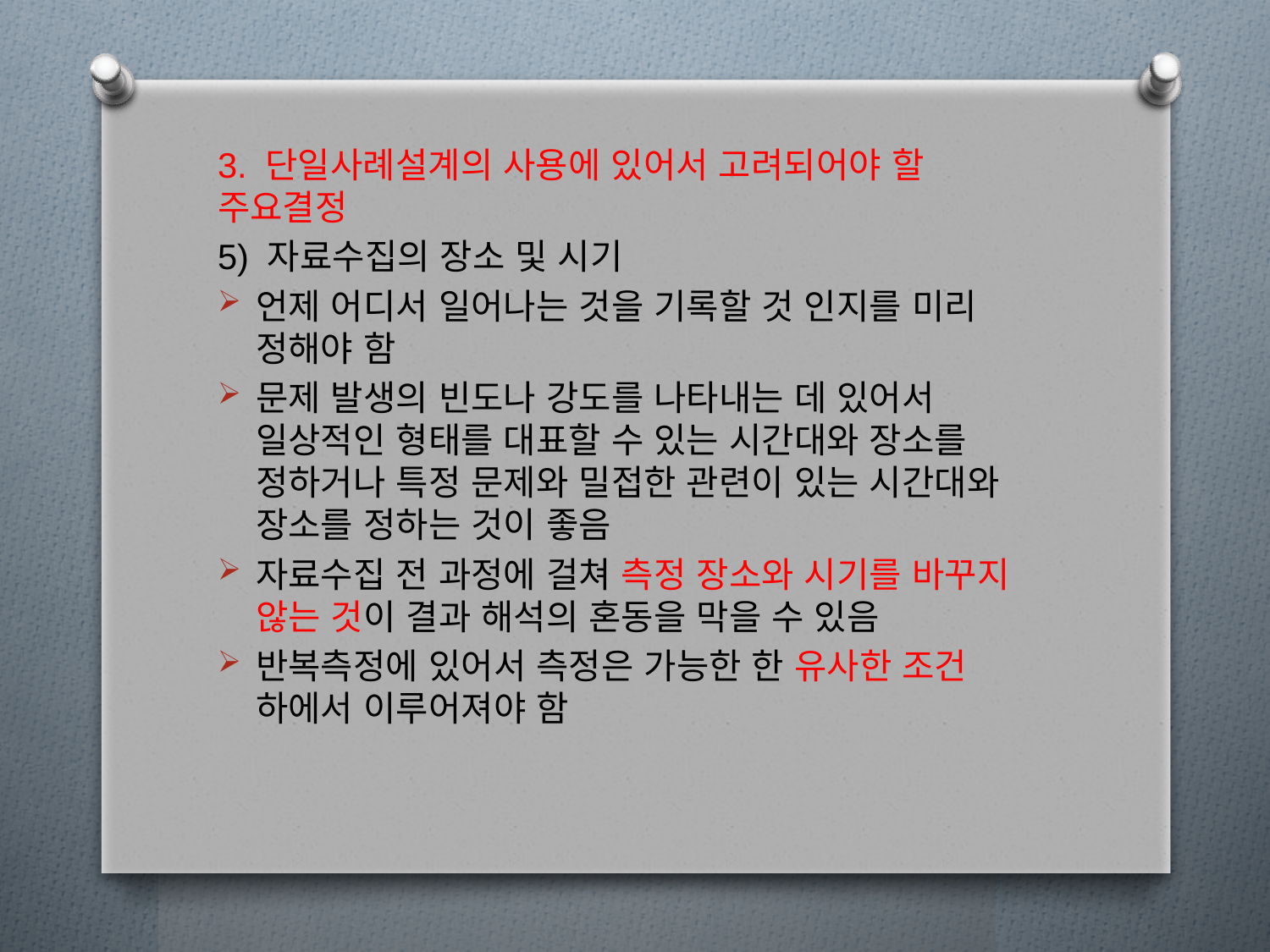

3. 단일사례설계의 사용에 있어서 고려되어야 할 주요결정
5) 자료수집의 장소 및 시기
언제 어디서 일어나는 것을 기록할 것 인지를 미리 정해야 함
문제 발생의 빈도나 강도를 나타내는 데 있어서 일상적인 형태를 대표할 수 있는 시간대와 장소를 정하거나 특정 문제와 밀접한 관련이 있는 시간대와 장소를 정하는 것이 좋음
자료수집 전 과정에 걸쳐 측정 장소와 시기를 바꾸지 않는 것이 결과 해석의 혼동을 막을 수 있음
반복측정에 있어서 측정은 가능한 한 유사한 조건 하에서 이루어져야 함